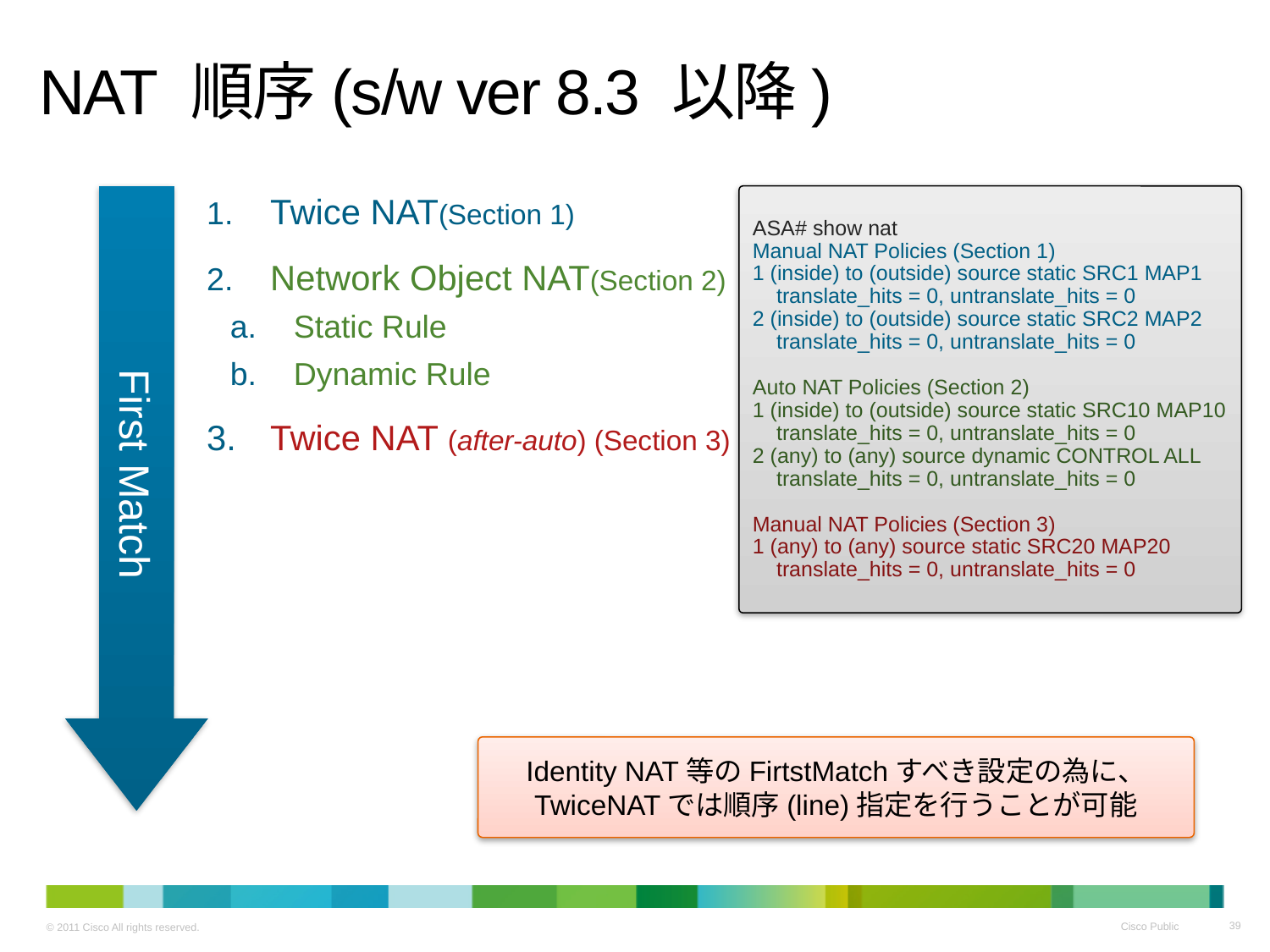

# NAT 順序(s/w ver 8.3 以降)
First Match
ASA# show nat
Manual NAT Policies (Section 1)
1 (inside) to (outside) source static SRC1 MAP1
    translate_hits = 0, untranslate_hits = 0
2 (inside) to (outside) source static SRC2 MAP2
    translate_hits = 0, untranslate_hits = 0

Auto NAT Policies (Section 2)
1 (inside) to (outside) source static SRC10 MAP10
    translate_hits = 0, untranslate_hits = 0
2 (any) to (any) source dynamic CONTROL ALL
    translate_hits = 0, untranslate_hits = 0

Manual NAT Policies (Section 3)
1 (any) to (any) source static SRC20 MAP20
    translate_hits = 0, untranslate_hits = 0
Twice NAT(Section 1)
Network Object NAT(Section 2)
Static Rule
Dynamic Rule
Twice NAT (after-auto) (Section 3)
Identity NAT等のFirtstMatchすべき設定の為に、
TwiceNATでは順序(line)指定を行うことが可能